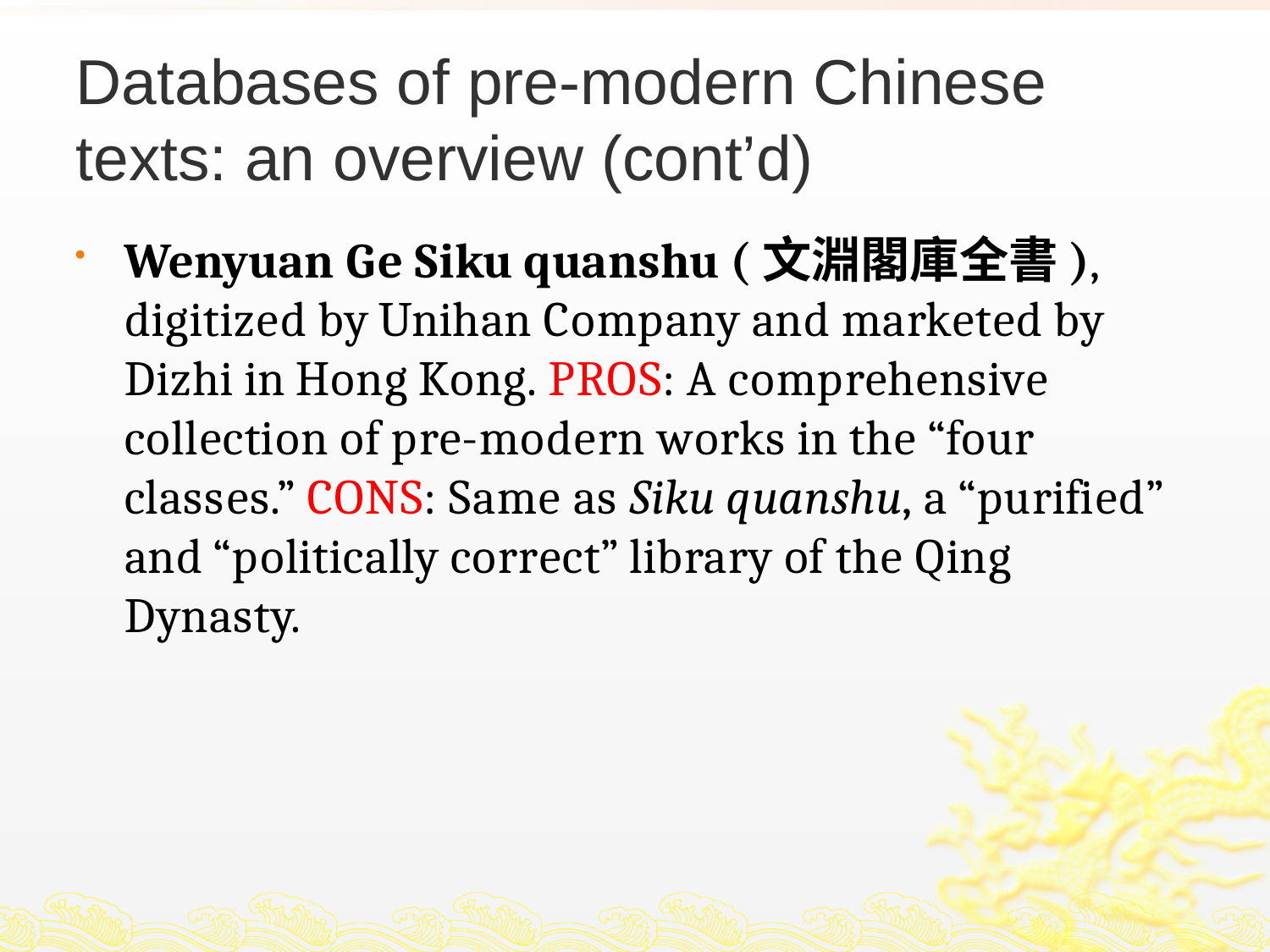

# Databases of pre-modern Chinese texts: an overview (cont’d)
Wenyuan Ge Siku quanshu (文淵閣庫全書), digitized by Unihan Company and marketed by Dizhi in Hong Kong. PROS: A comprehensive collection of pre-modern works in the “four classes.” CONS: Same as Siku quanshu, a “purified” and “politically correct” library of the Qing Dynasty.